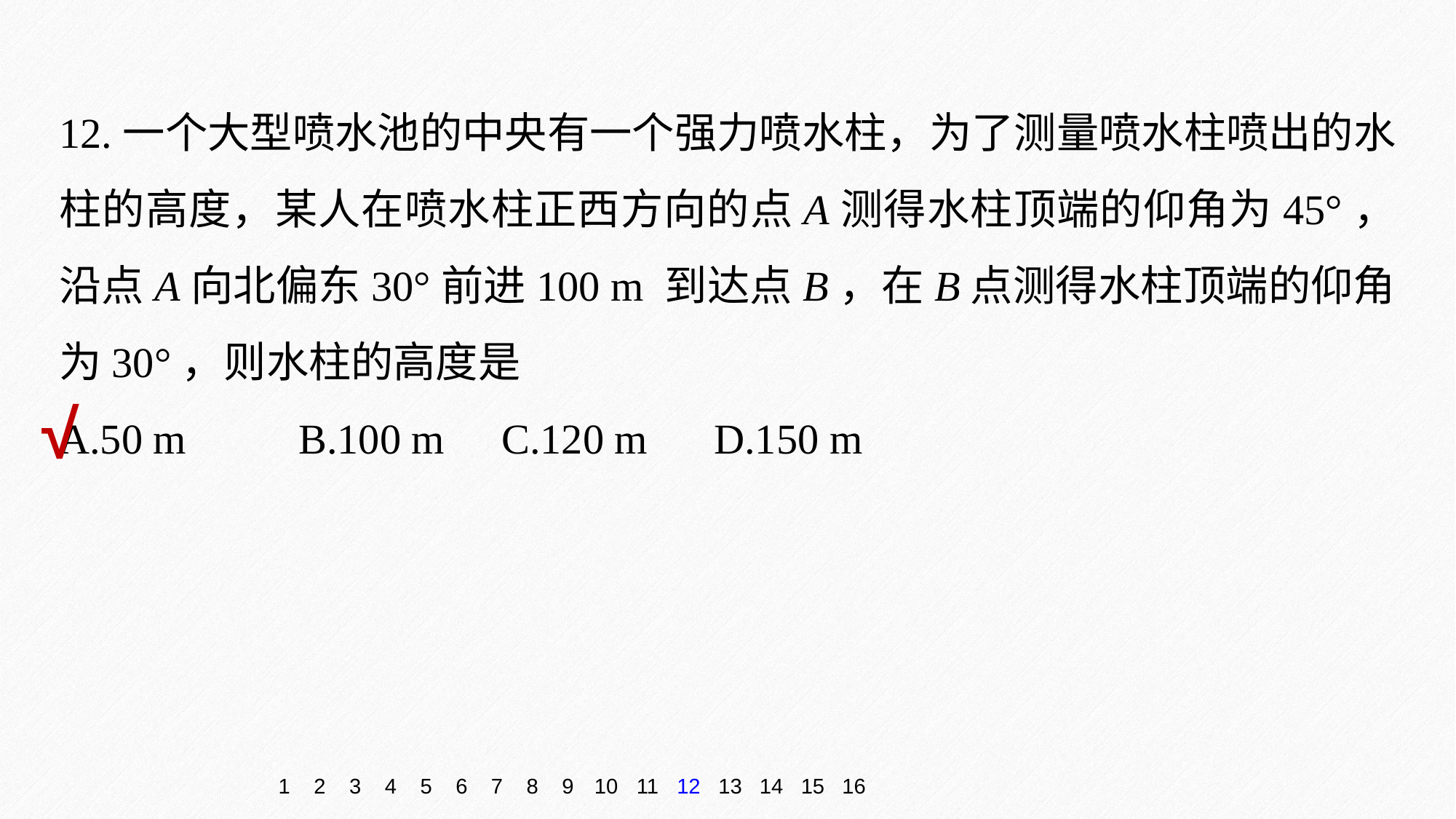

12.一个大型喷水池的中央有一个强力喷水柱，为了测量喷水柱喷出的水柱的高度，某人在喷水柱正西方向的点A测得水柱顶端的仰角为45°，沿点A向北偏东30°前进100 m 到达点B，在B点测得水柱顶端的仰角为30°，则水柱的高度是
A.50 m  	  B.100 m             C.120 m      	D.150 m
√
1
2
3
4
5
6
7
8
9
10
11
12
13
14
15
16